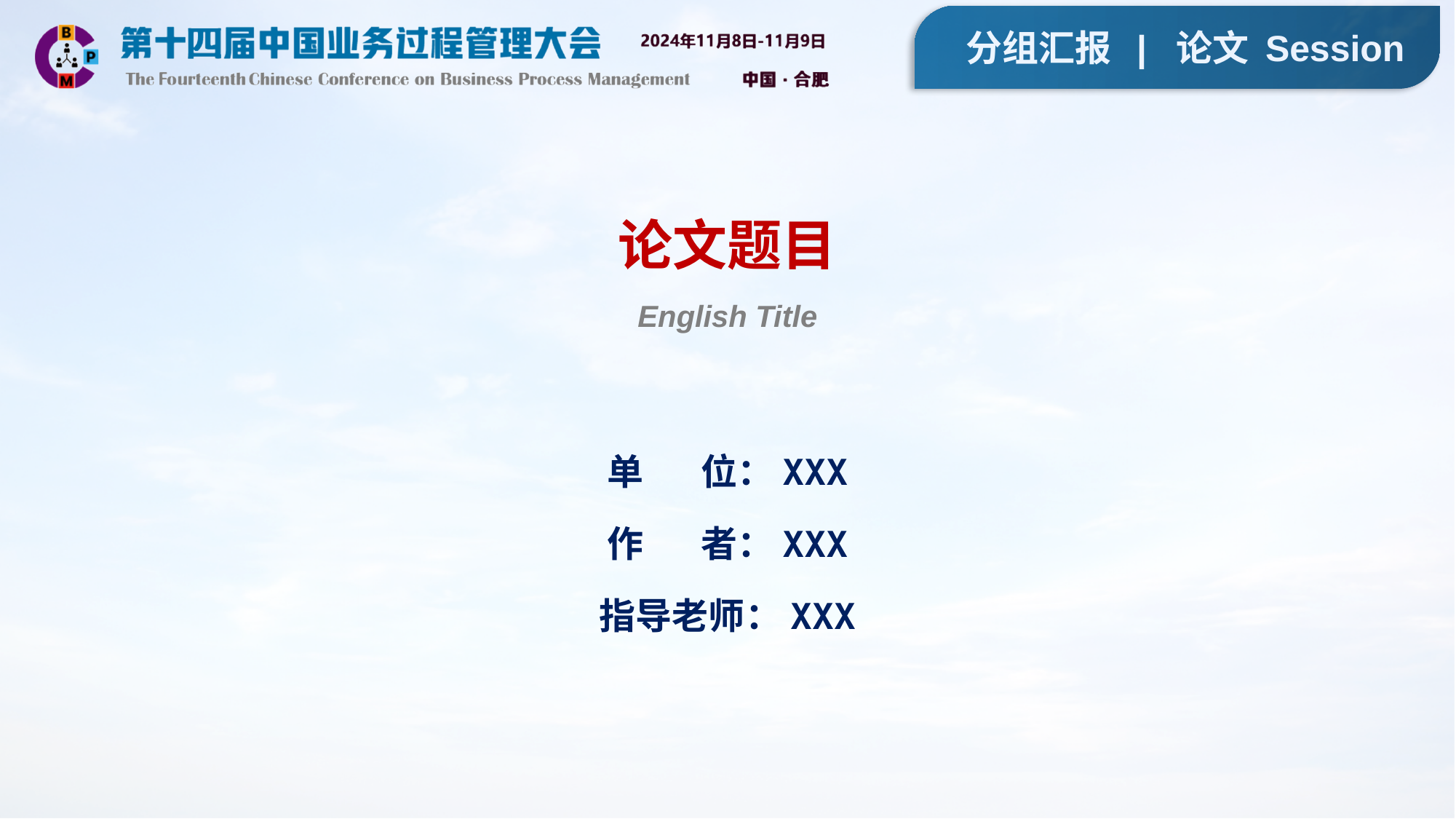

论文题目
English Title
单       位：XXX
作       者：XXX
指导老师：XXX